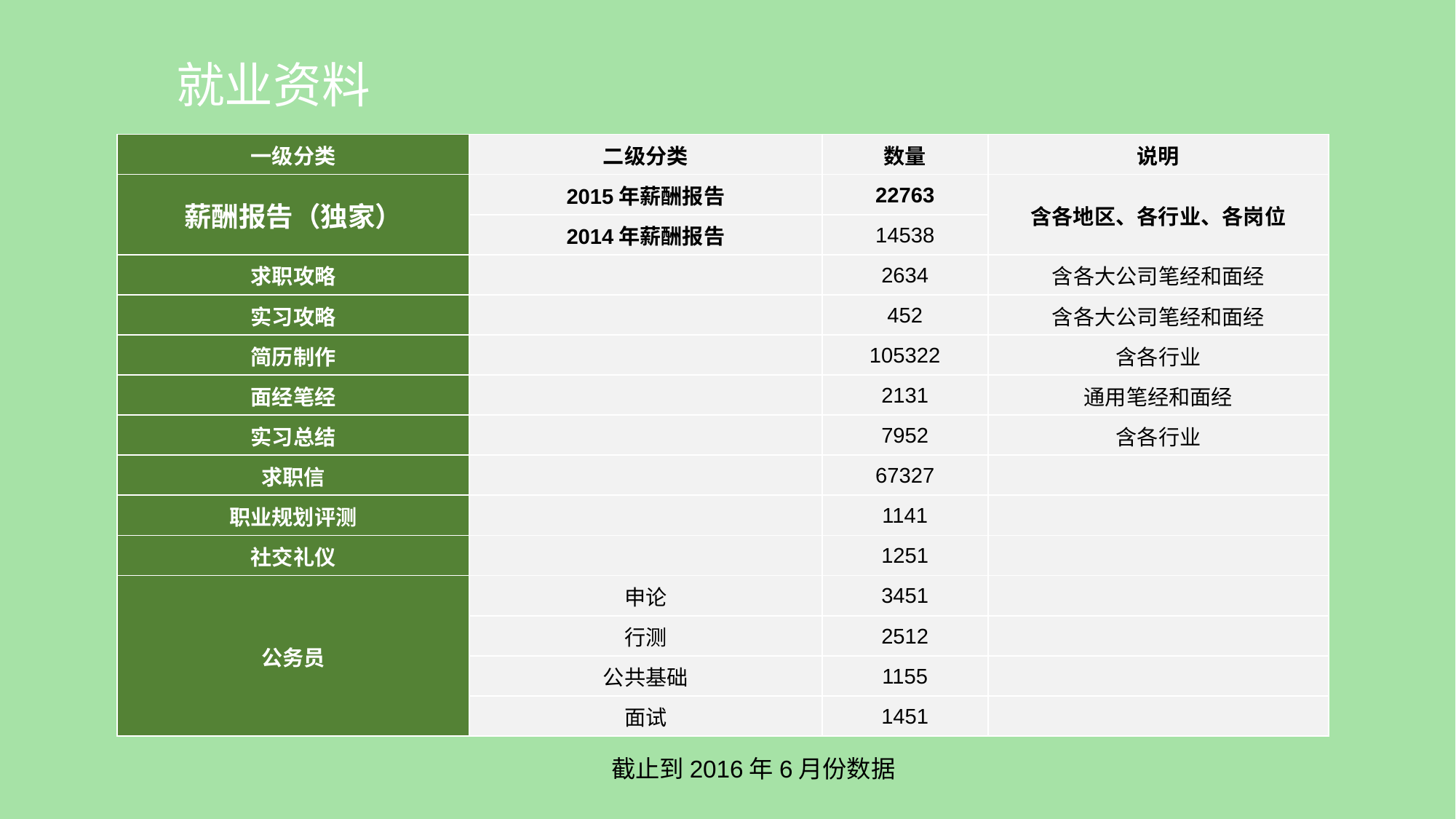

就业资料
| 一级分类 | 二级分类 | 数量 | 说明 |
| --- | --- | --- | --- |
| 薪酬报告（独家） | 2015年薪酬报告 | 22763 | 含各地区、各行业、各岗位 |
|  | 2014年薪酬报告 | 14538 |  |
| 求职攻略 |  | 2634 | 含各大公司笔经和面经 |
| 实习攻略 |  | 452 | 含各大公司笔经和面经 |
| 简历制作 |  | 105322 | 含各行业 |
| 面经笔经 |  | 2131 | 通用笔经和面经 |
| 实习总结 |  | 7952 | 含各行业 |
| 求职信 |  | 67327 |  |
| 职业规划评测 |  | 1141 |  |
| 社交礼仪 |  | 1251 |  |
| 公务员 | 申论 | 3451 |  |
|  | 行测 | 2512 |  |
|  | 公共基础 | 1155 |  |
|  | 面试 | 1451 |  |
截止到2016年6月份数据